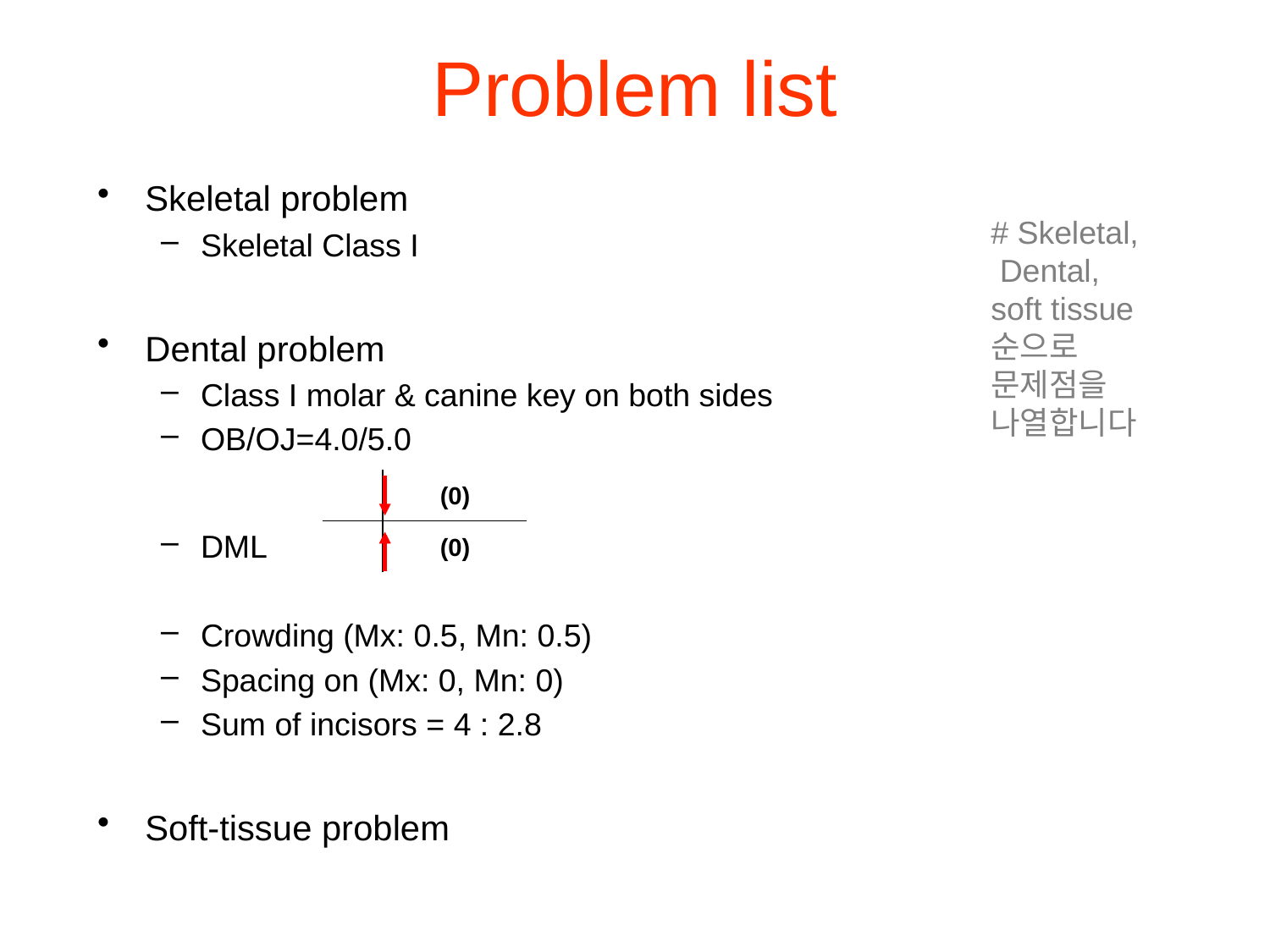

# Problem list
Skeletal problem
Skeletal Class I

Dental problem
Class I molar & canine key on both sides
OB/OJ=4.0/5.0

DML

Crowding (Mx: 0.5, Mn: 0.5)
Spacing on (Mx: 0, Mn: 0)
Sum of incisors = 4 : 2.8

Soft-tissue problem
# Skeletal,
 Dental,
soft tissue
순으로 문제점을
나열합니다
|  | (0) |
| --- | --- |
|  | (0) |